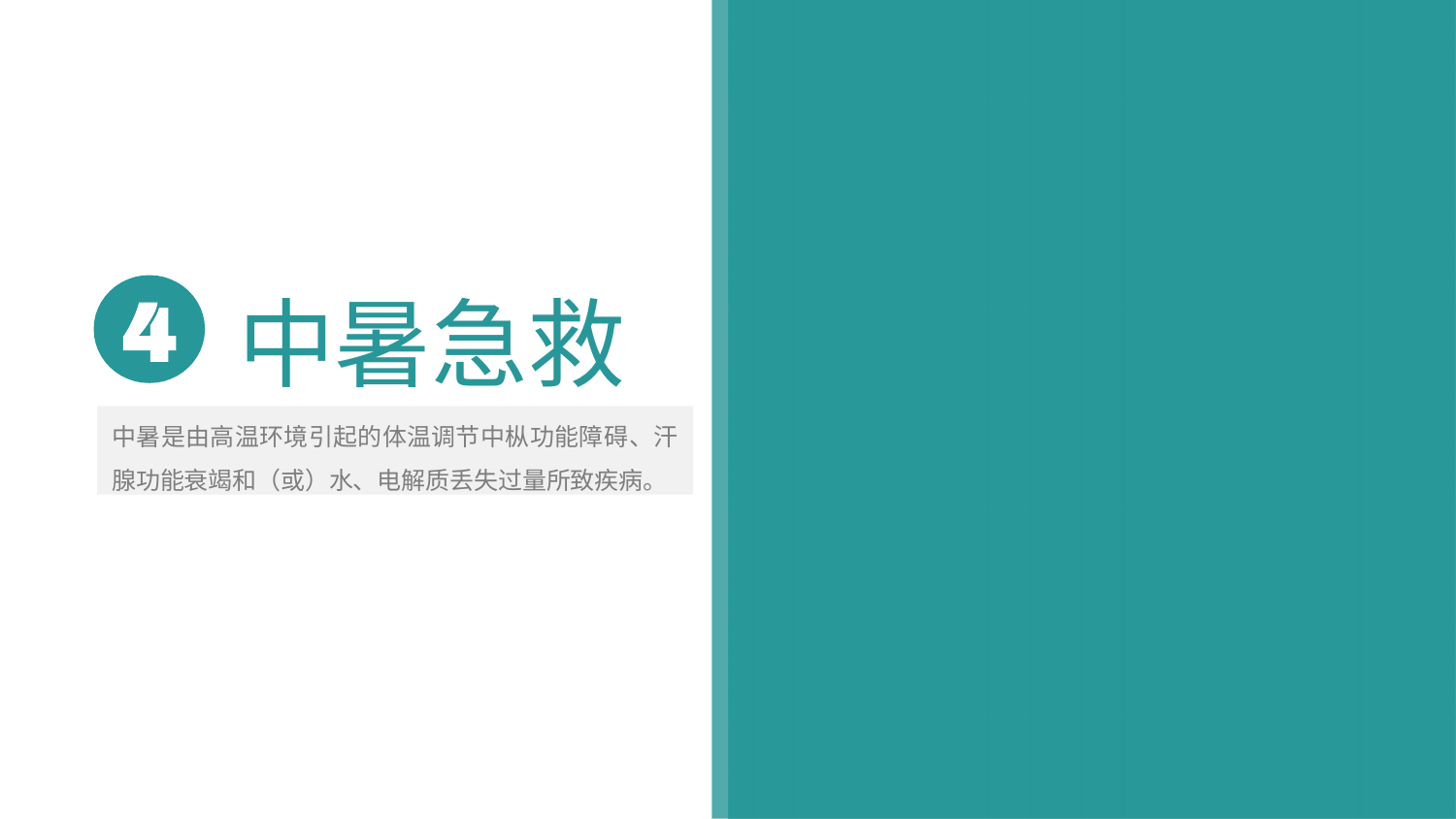

4
中暑急救
中暑是由高温环境引起的体温调节中枞功能障碍、汗
腺功能衰竭和（或）水、电解质丢失过量所致疾病。